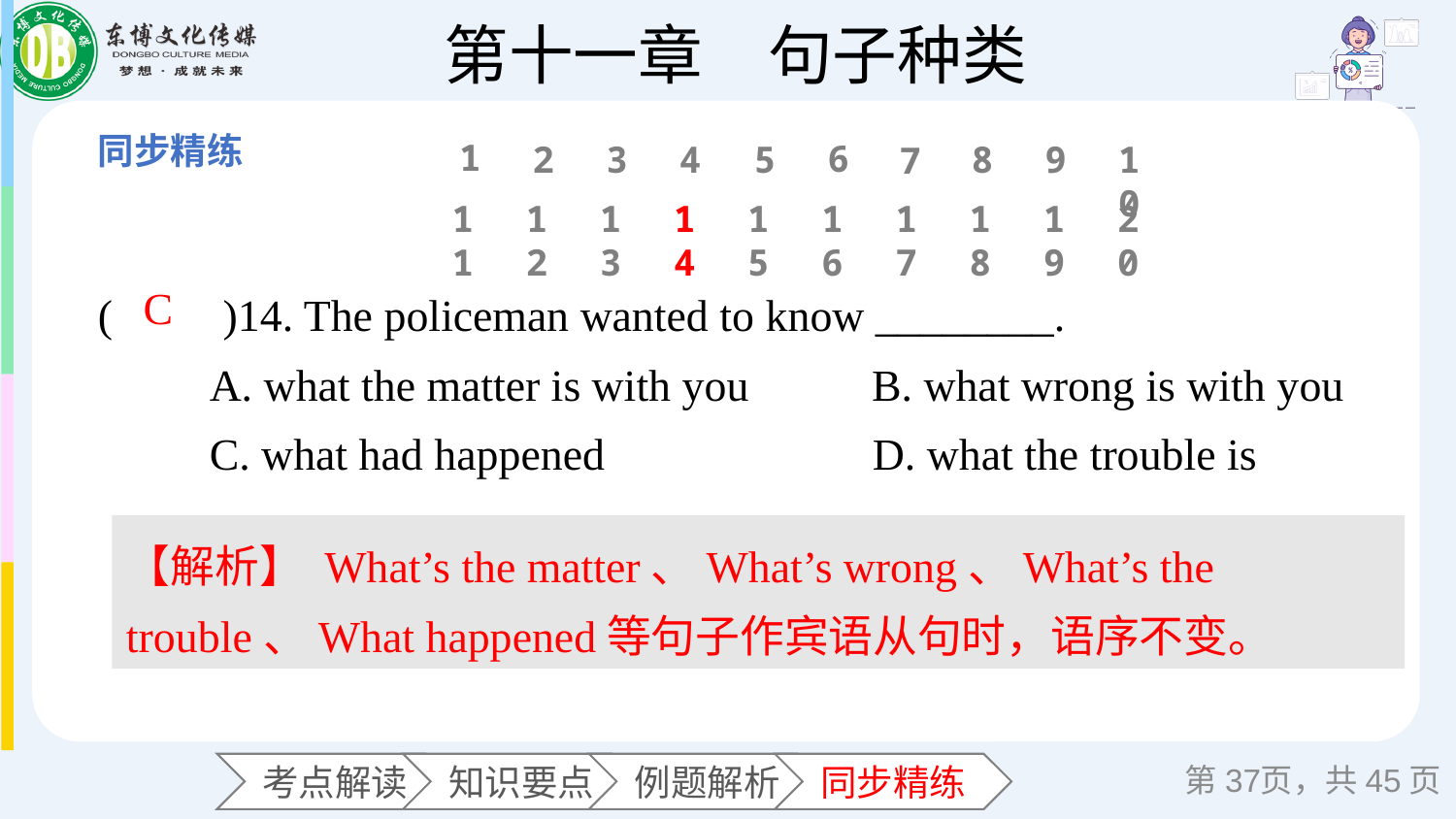

1
6
2
3
4
5
8
9
10
7
11
12
13
14
15
16
17
18
19
20
(　　)14. The policeman wanted to know ________.
          A. what the matter is with you           B. what wrong is with you
          C. what had happened                        D. what the trouble is
C
【解析】 What’s the matter、What’s wrong、What’s the trouble、What happened等句子作宾语从句时，语序不变。
第37页，共45页